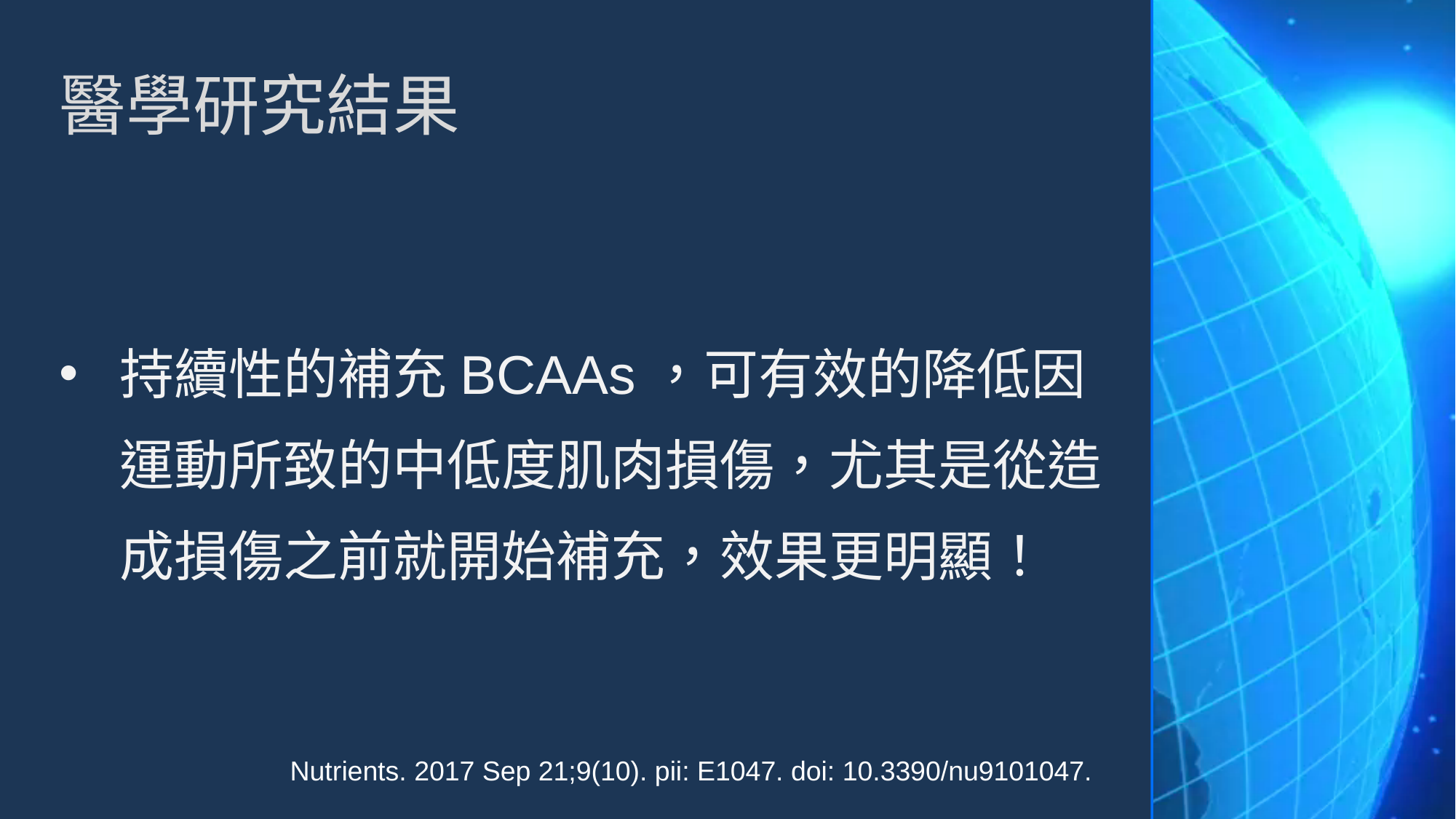

# 醫學研究結果
持續性的補充BCAAs，可有效的降低因運動所致的中低度肌肉損傷，尤其是從造成損傷之前就開始補充，效果更明顯！
Nutrients. 2017 Sep 21;9(10). pii: E1047. doi: 10.3390/nu9101047.